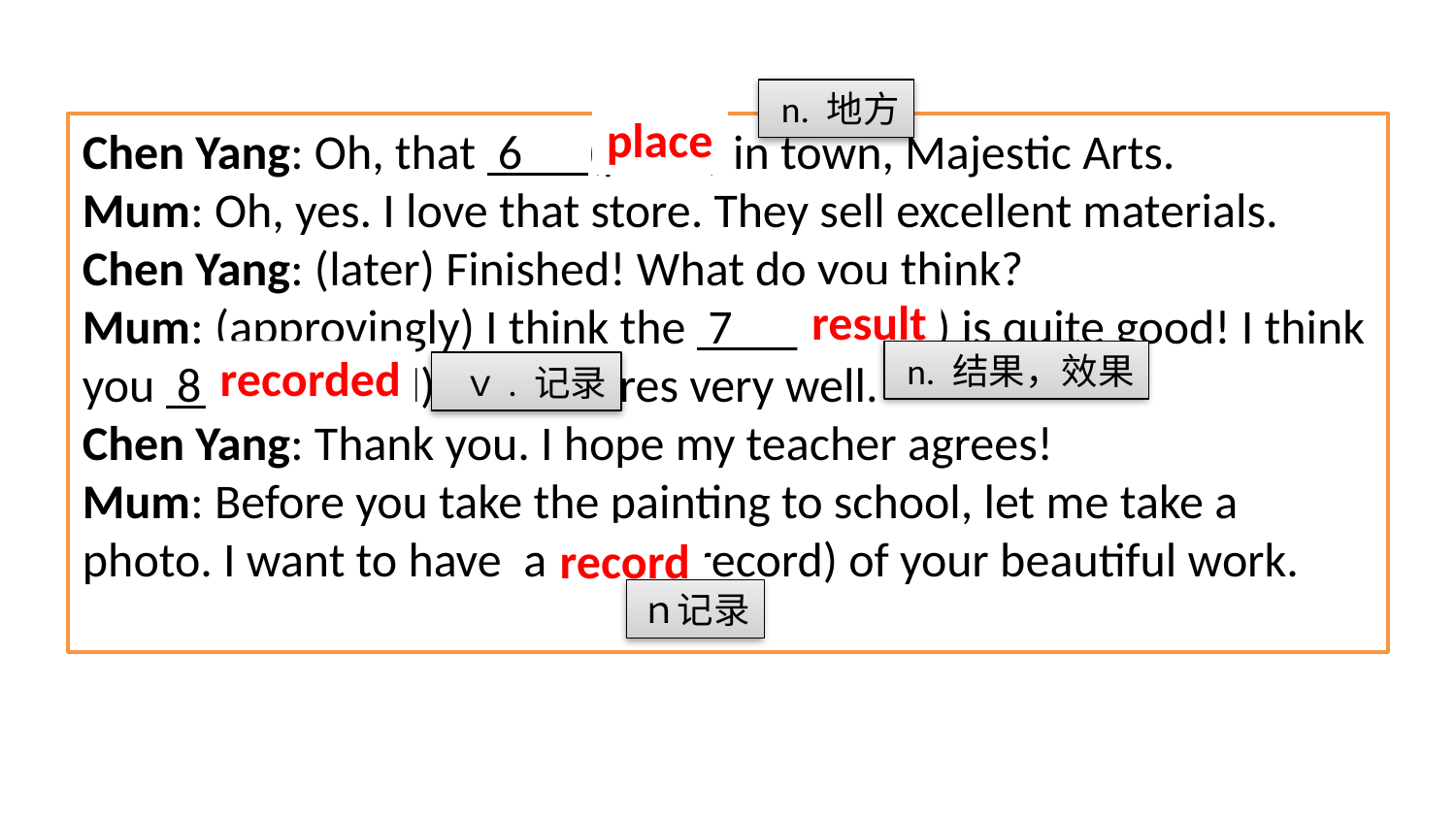

n. 地方
place
Chen Yang: Oh, that  6      (place) in town, Majestic Arts.
Mum: Oh, yes. I love that store. They sell excellent materials.
Chen Yang: (later) Finished! What do you think?
Mum: (approvingly) I think the  7       (result) is quite good! I think you  8       (record) my features very well.
Chen Yang: Thank you. I hope my teacher agrees!
Mum: Before you take the painting to school, let me take a photo. I want to have  a   9       (record) of your beautiful work.

result
recorded
 n. 结果，效果
 ｖ. 记录
record
ｎ记录